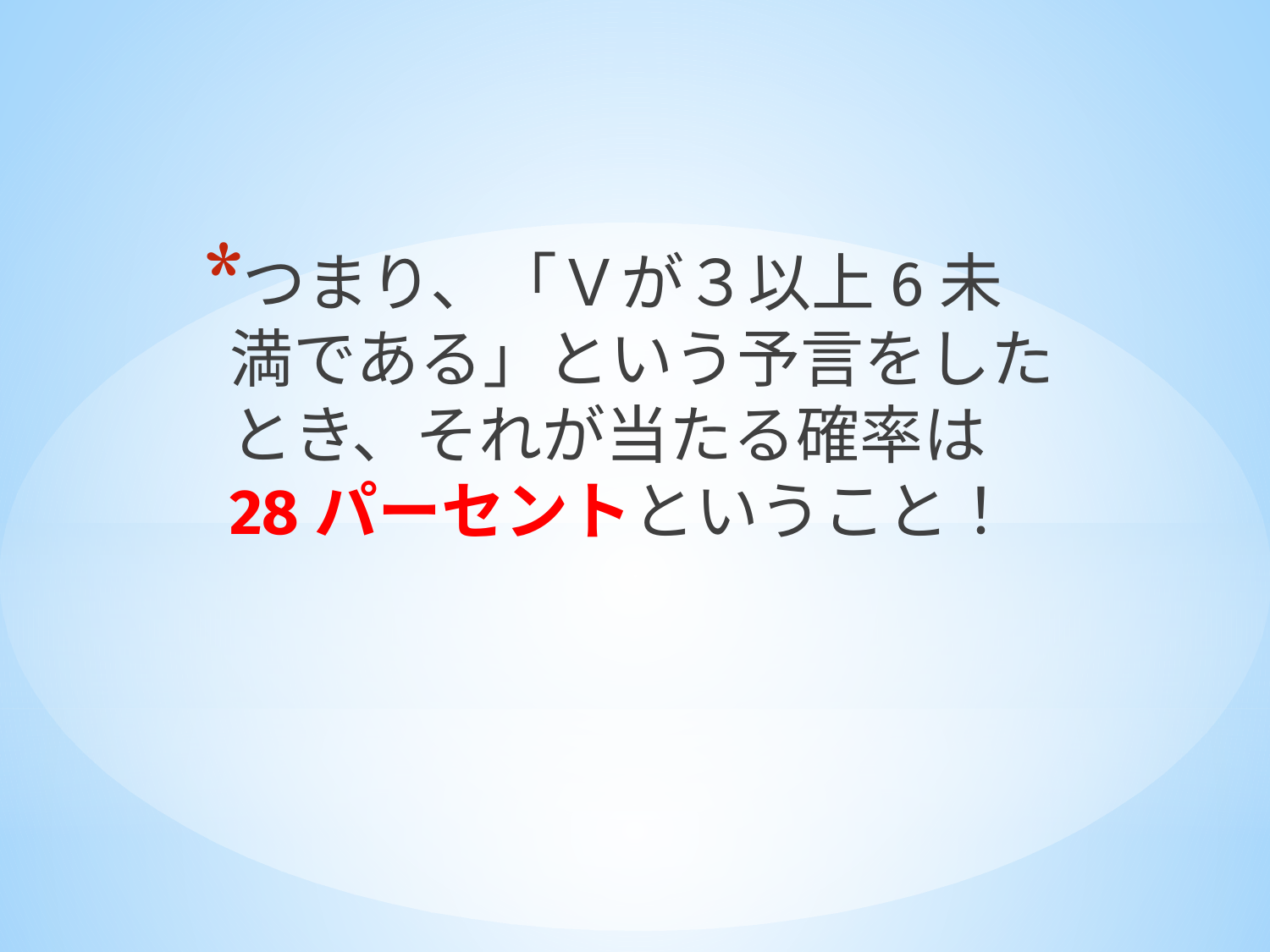

つまり、「Ｖが３以上6未満である」という予言をしたとき、それが当たる確率は28パーセントということ！